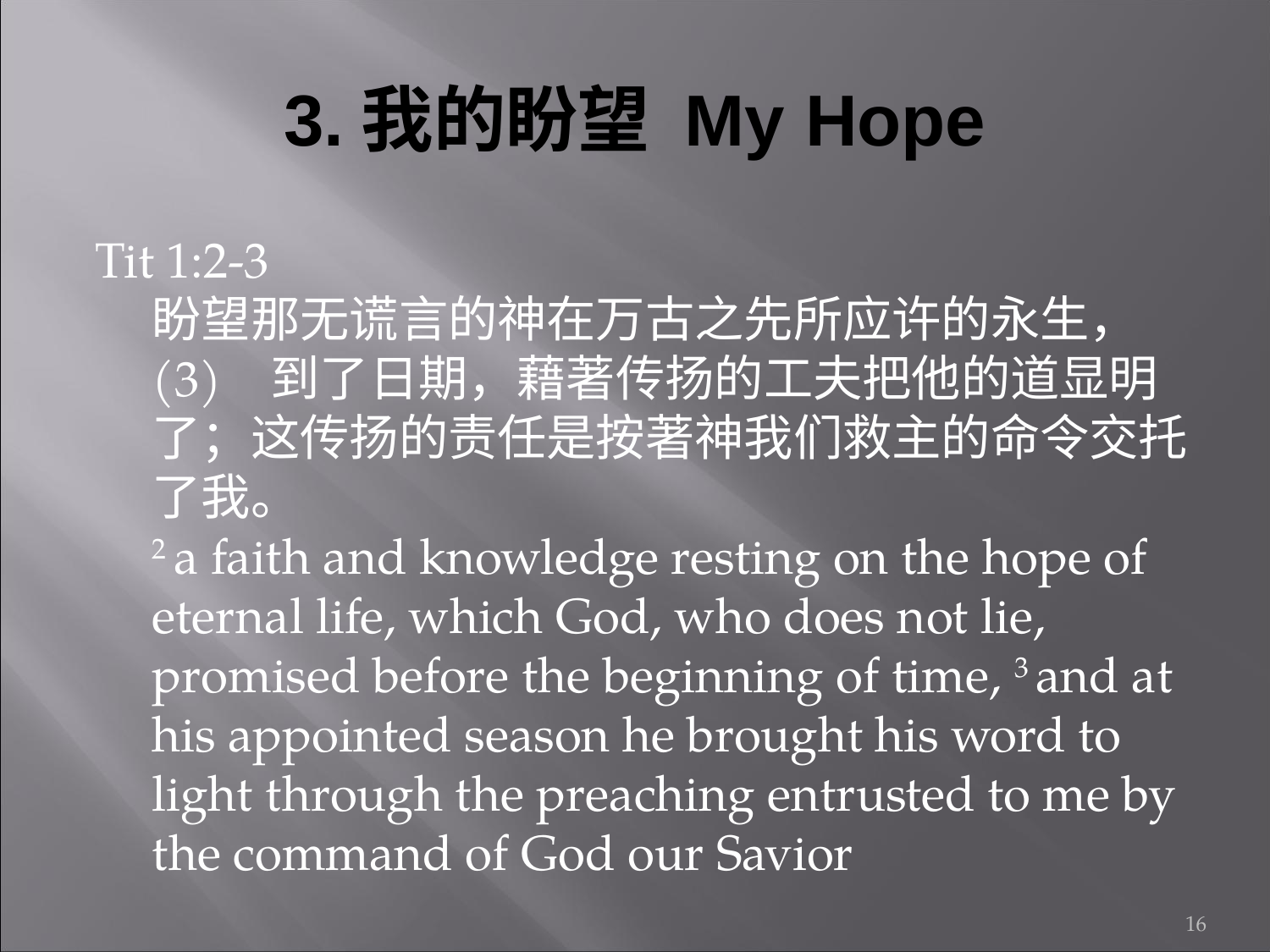

# 3.我的盼望 My Hope
Tit 1:2-3
盼望那无谎言的神在万古之先所应许的永生，  (3)   到了日期，藉著传扬的工夫把他的道显明了；这传扬的责任是按著神我们救主的命令交托了我。
2 a faith and knowledge resting on the hope of eternal life, which God, who does not lie, promised before the beginning of time, 3 and at his appointed season he brought his word to light through the preaching entrusted to me by the command of God our Savior
16